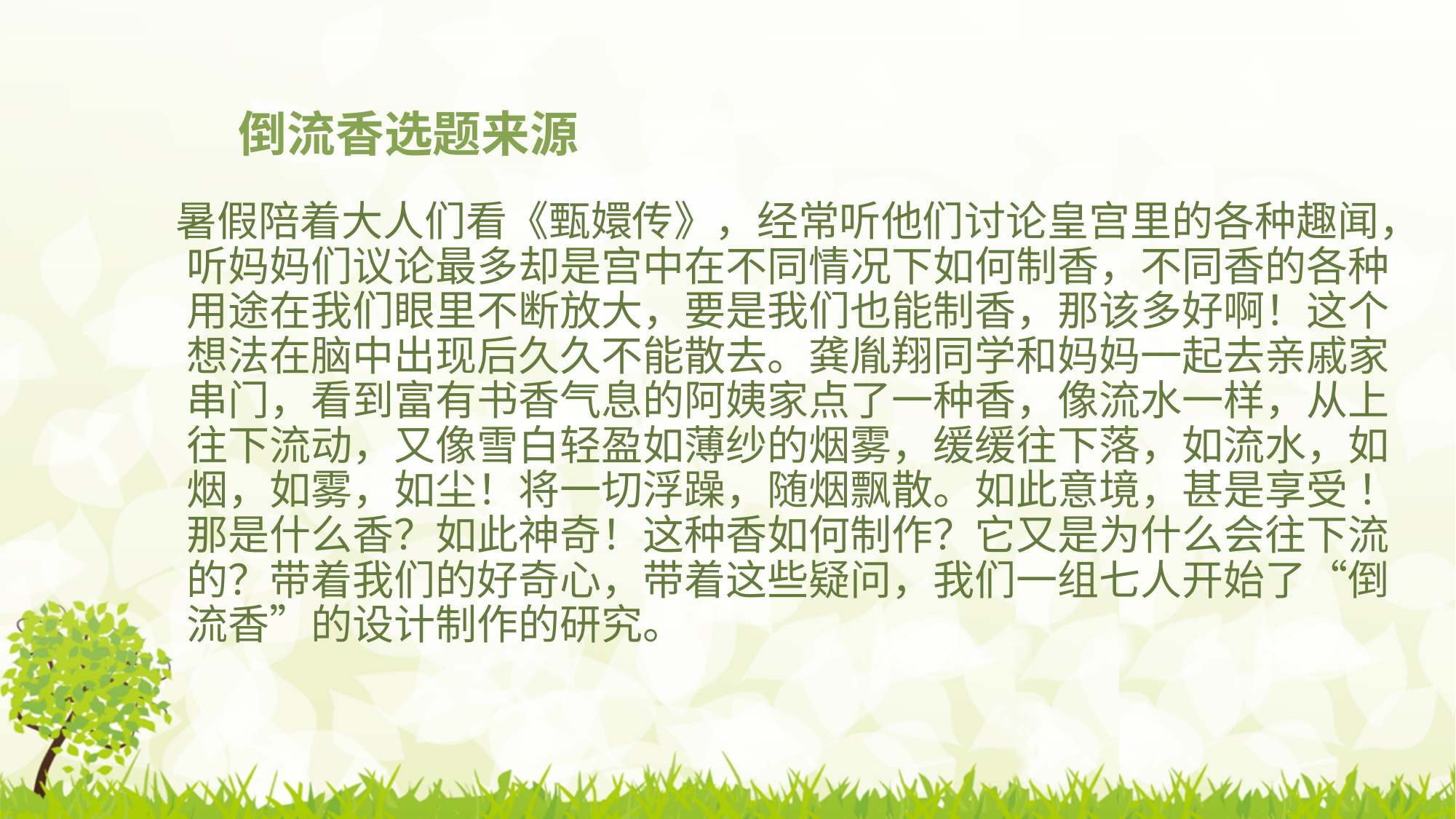

# 倒流香选题来源
 暑假陪着大人们看《甄嬛传》，经常听他们讨论皇宫里的各种趣闻，听妈妈们议论最多却是宫中在不同情况下如何制香，不同香的各种用途在我们眼里不断放大，要是我们也能制香，那该多好啊！这个想法在脑中出现后久久不能散去。龚胤翔同学和妈妈一起去亲戚家串门，看到富有书香气息的阿姨家点了一种香，像流水一样，从上往下流动，又像雪白轻盈如薄纱的烟雾，缓缓往下落，如流水，如烟，如雾，如尘！将一切浮躁，随烟飘散。如此意境，甚是享受 ！那是什么香？如此神奇！这种香如何制作？它又是为什么会往下流的？带着我们的好奇心，带着这些疑问，我们一组七人开始了“倒流香”的设计制作的研究。